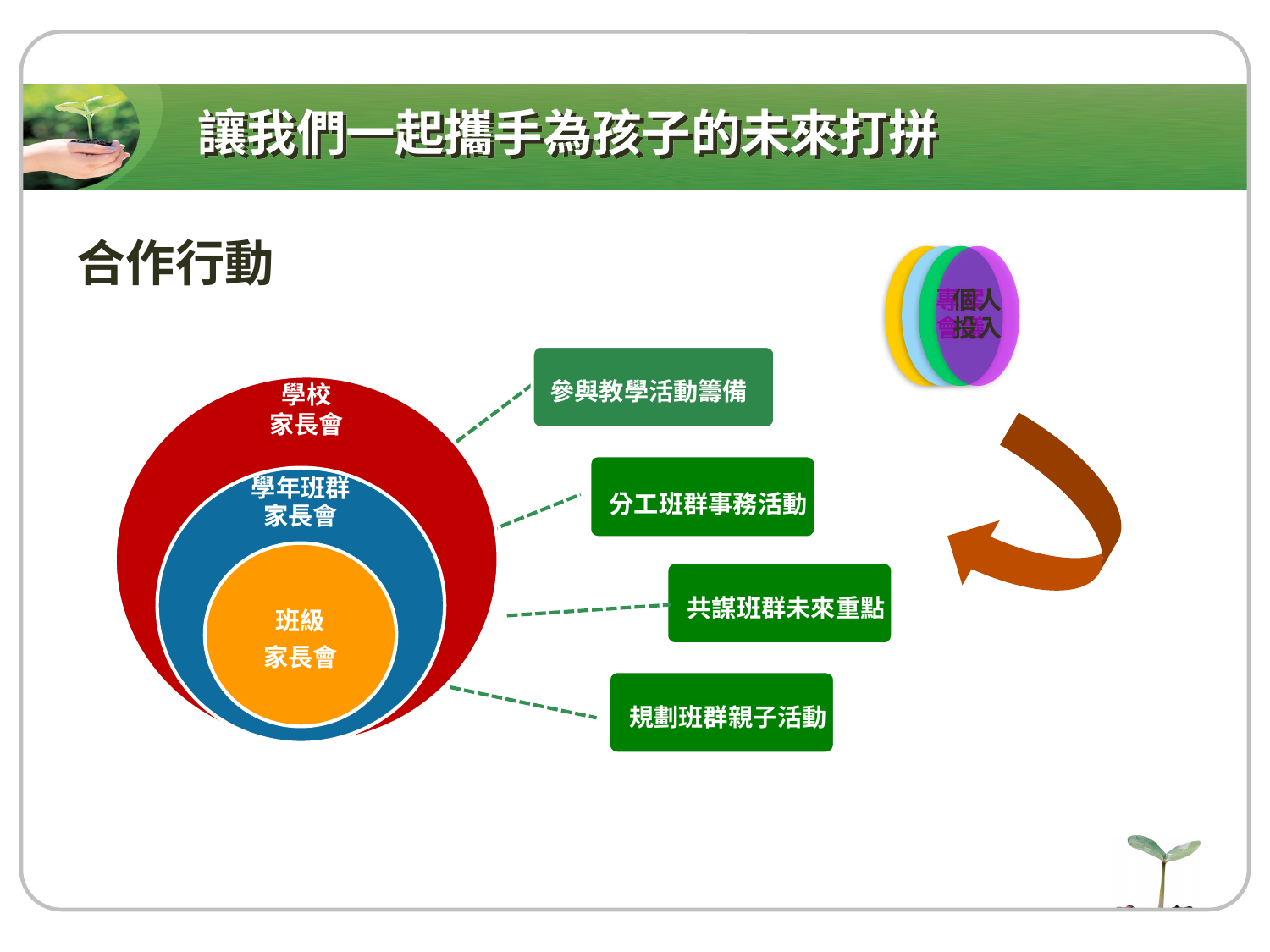

# 讓我們一起攜手為孩子的未來打拼
合作行動
全體
參與
小組
分工
專案
會議
個人
投入

參與教學活動籌備
學校
家長會
學年班群
家長會
班級
家長會

分工班群事務活動

共謀班群未來重點

規劃班群親子活動

參與學校家長會